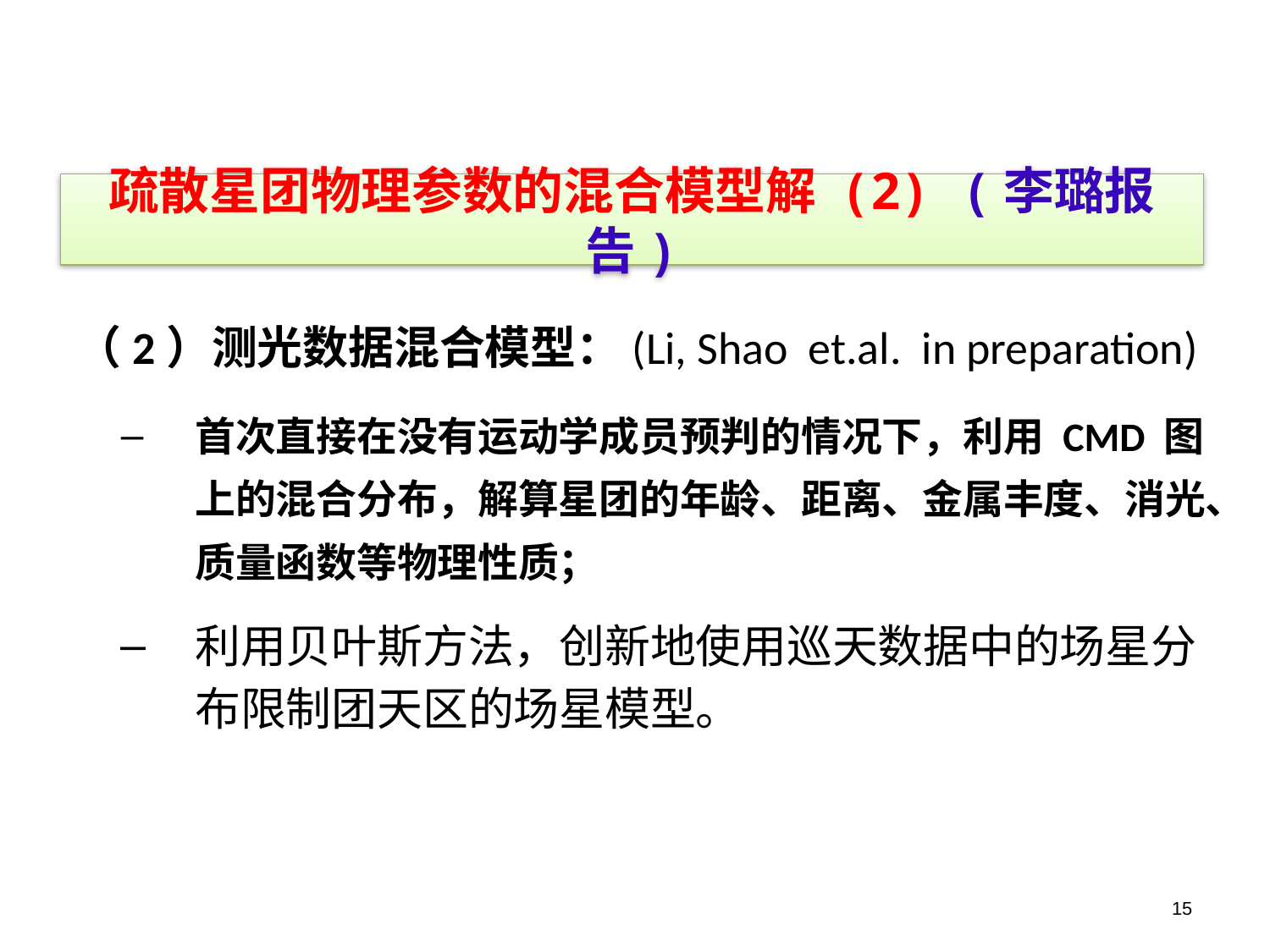

# 疏散星团物理参数的混合模型解 (2) (李璐报告)

（2）测光数据混合模型：(Li, Shao  et.al.  in preparation)
首次直接在没有运动学成员预判的情况下，利用 CMD 图上的混合分布，解算星团的年龄、距离、金属丰度、消光、质量函数等物理性质；
利用贝叶斯方法，创新地使用巡天数据中的场星分布限制团天区的场星模型。
15